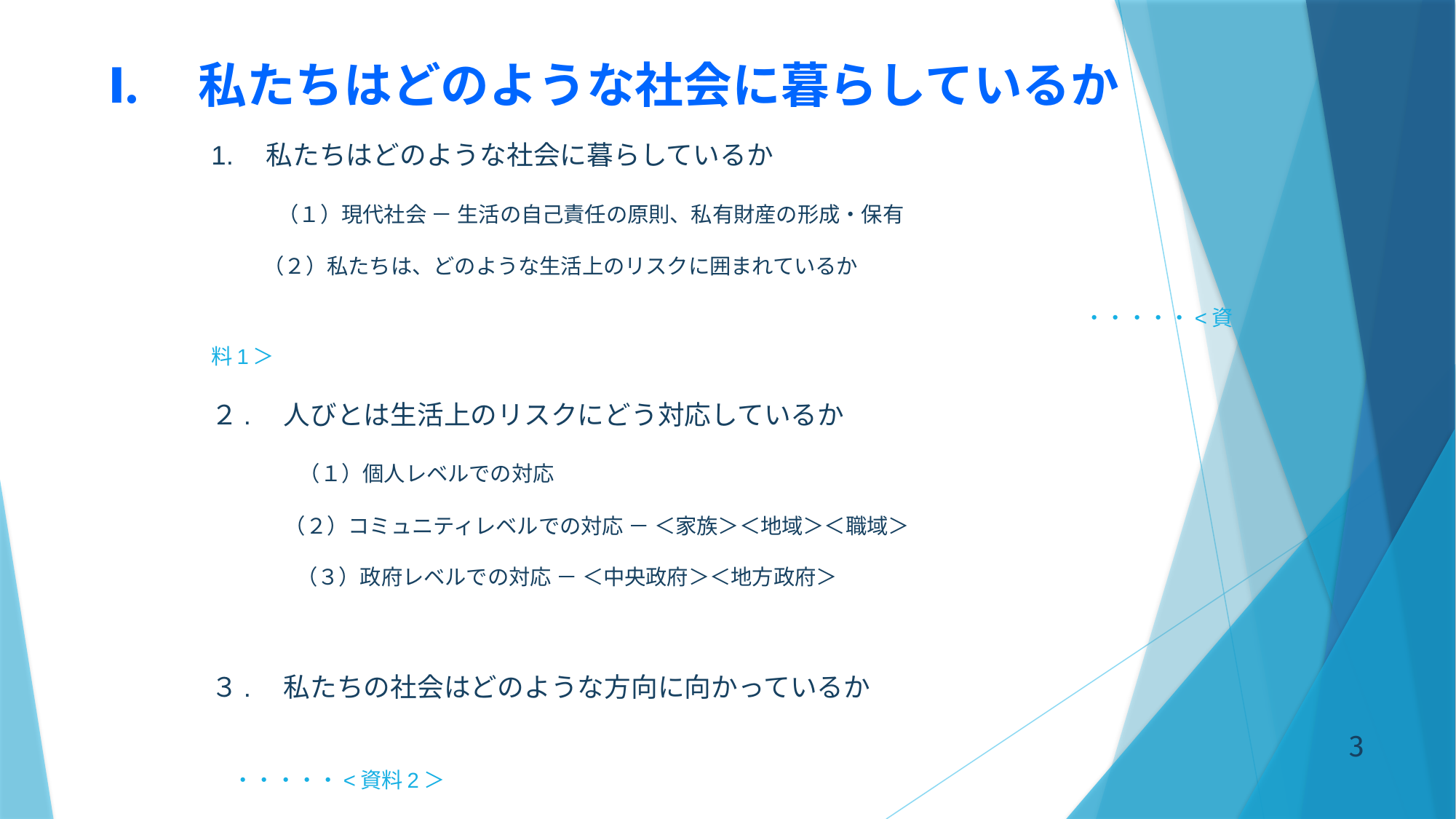

# Ⅰ.　私たちはどのような社会に暮らしているか
1.　私たちはどのような社会に暮らしているか
　　　（１）現代社会 － 生活の自己責任の原則、私有財産の形成・保有
　　  （２）私たちは、どのような生活上のリスクに囲まれているか
　　　　　　　　　　　　　　　　　　　　　　　　　　　　　　　　　　　　　　　　　・・・・・<資料1＞
２.　人びとは生活上のリスクにどう対応しているか
　　　　（１）個人レベルでの対応
　　　  （２）コミュニティレベルでの対応 － ＜家族＞＜地域＞＜職域＞
　　　　（３）政府レベルでの対応 － ＜中央政府＞＜地方政府＞

３.　私たちの社会はどのような方向に向かっているか
　　　　　　　　　　　　　　　　　　　　　　　　　　　　　　　　　　　　　　　　　　　　　　　　　　・・・・・<資料2＞

3